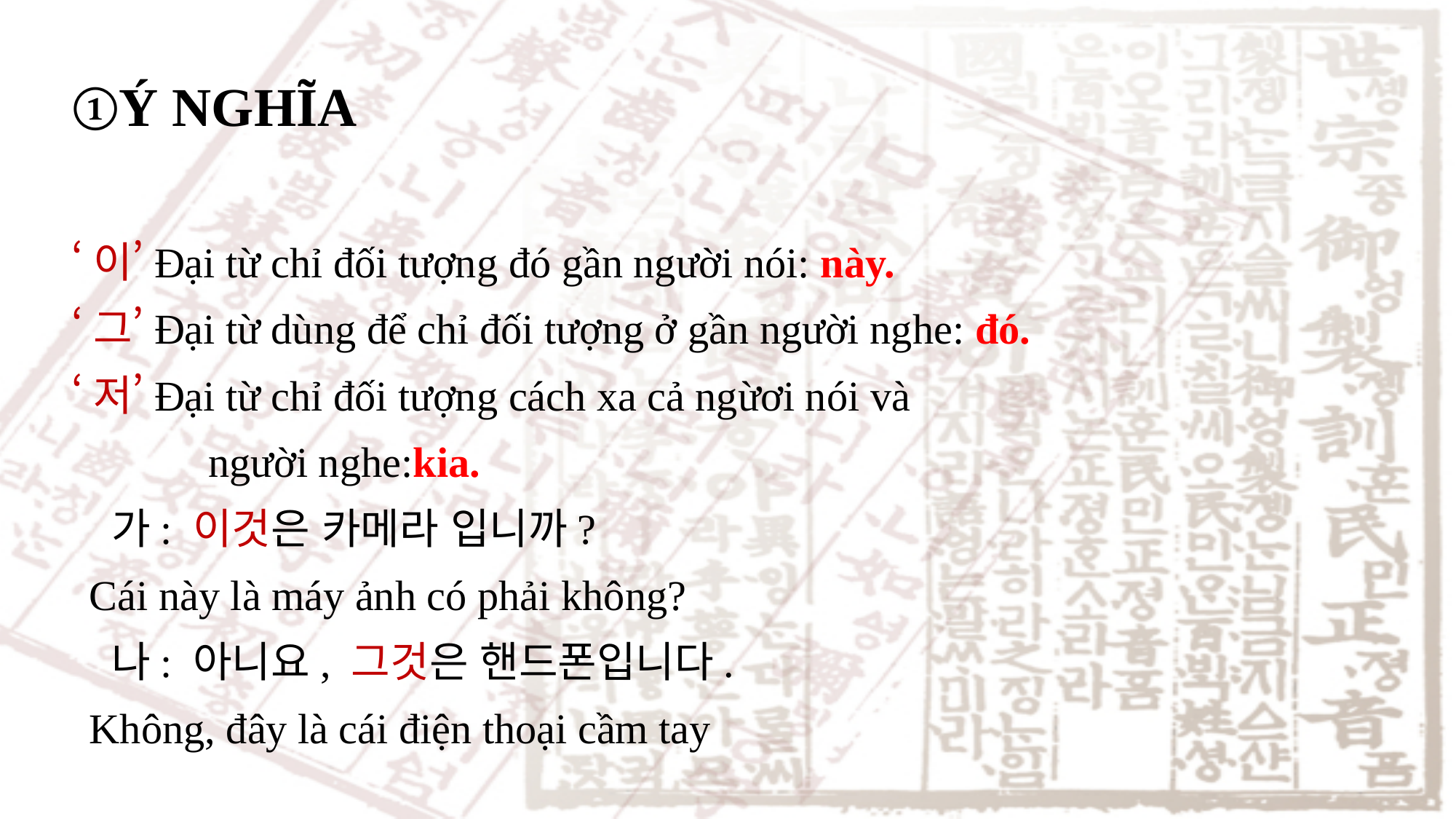

①Ý NGHĨA

‘이’Đại từ chỉ đối tượng đó gần người nói: này.
‘그’Đại từ dùng để chỉ đối tượng ở gần người nghe: đó.
‘저’Đại từ chỉ đối tượng cách xa cả ngừơi nói và
             người nghe:kia.
 가: 이것은 카메라 입니까?
Cái này là máy ảnh có phải không?
 나: 아니요, 그것은 핸드폰입니다.
Không, đây là cái điện thoại cầm tay